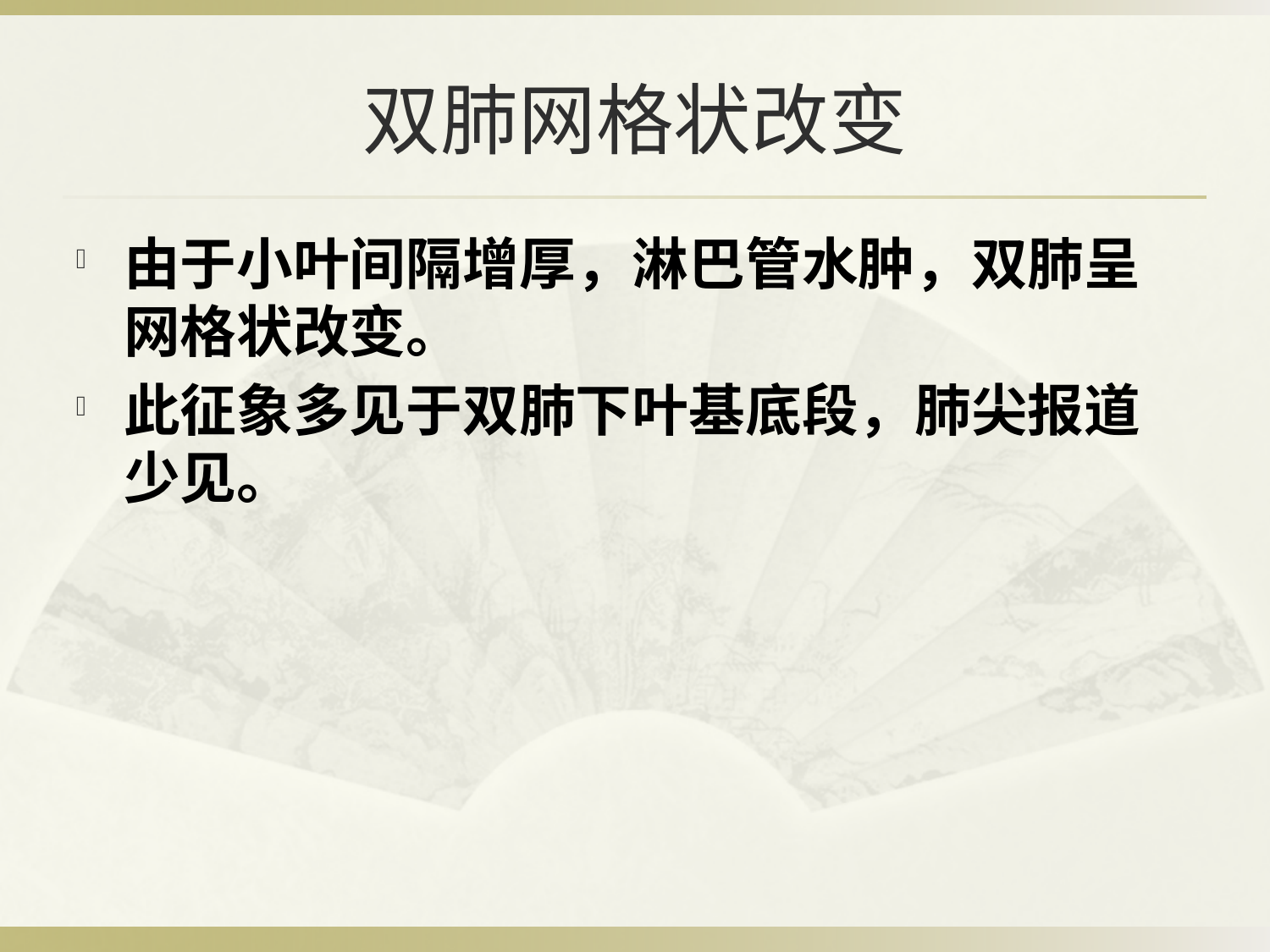

# 双肺网格状改变
由于小叶间隔增厚，淋巴管水肿，双肺呈网格状改变。
此征象多见于双肺下叶基底段，肺尖报道少见。